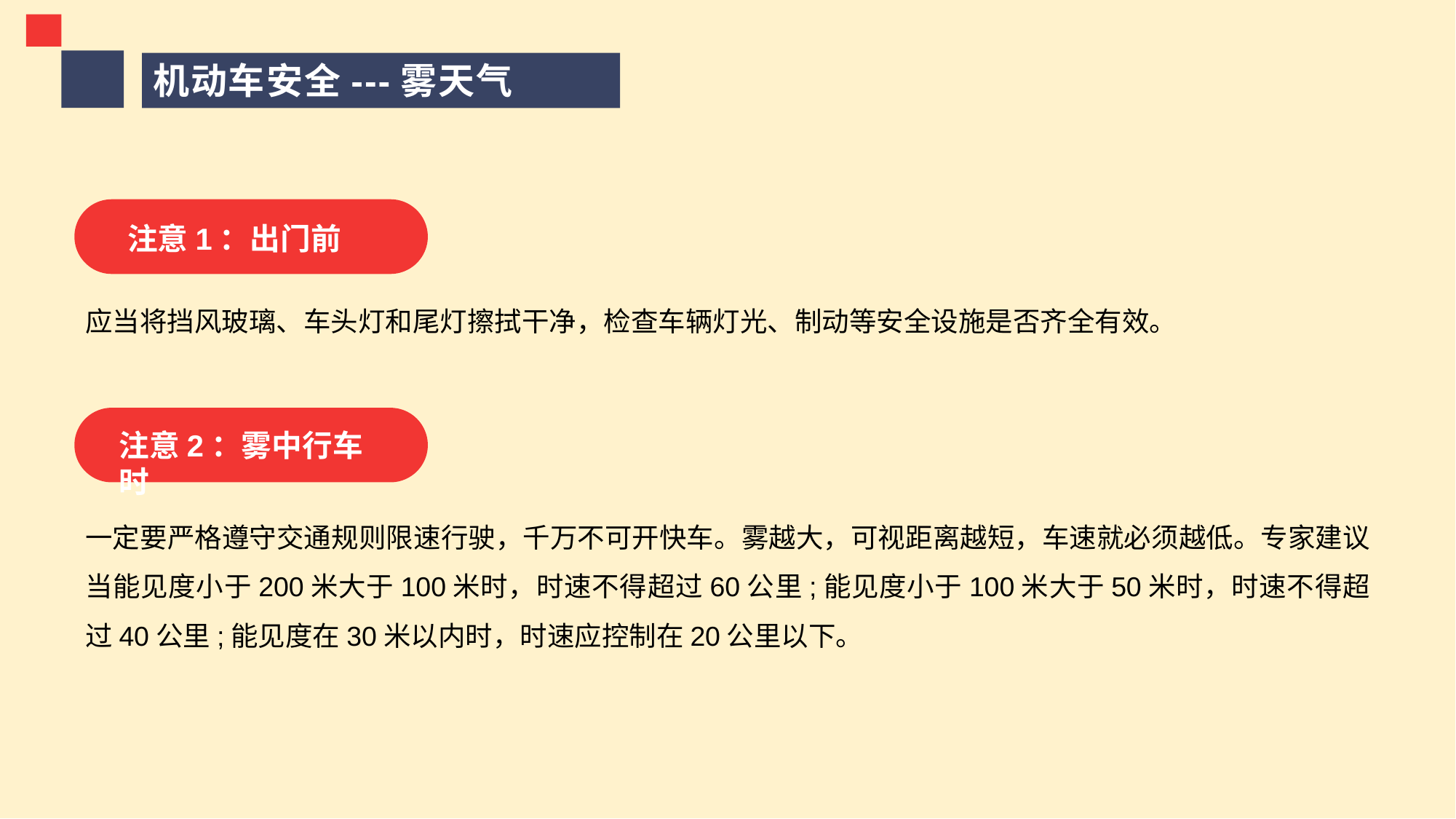

机动车安全---雾天气

注意1：出门前
应当将挡风玻璃、车头灯和尾灯擦拭干净，检查车辆灯光、制动等安全设施是否齐全有效。

注意2：雾中行车时
一定要严格遵守交通规则限速行驶，千万不可开快车。雾越大，可视距离越短，车速就必须越低。专家建议当能见度小于200米大于100米时，时速不得超过60公里;能见度小于100米大于50米时，时速不得超过40公里;能见度在30米以内时，时速应控制在20公里以下。